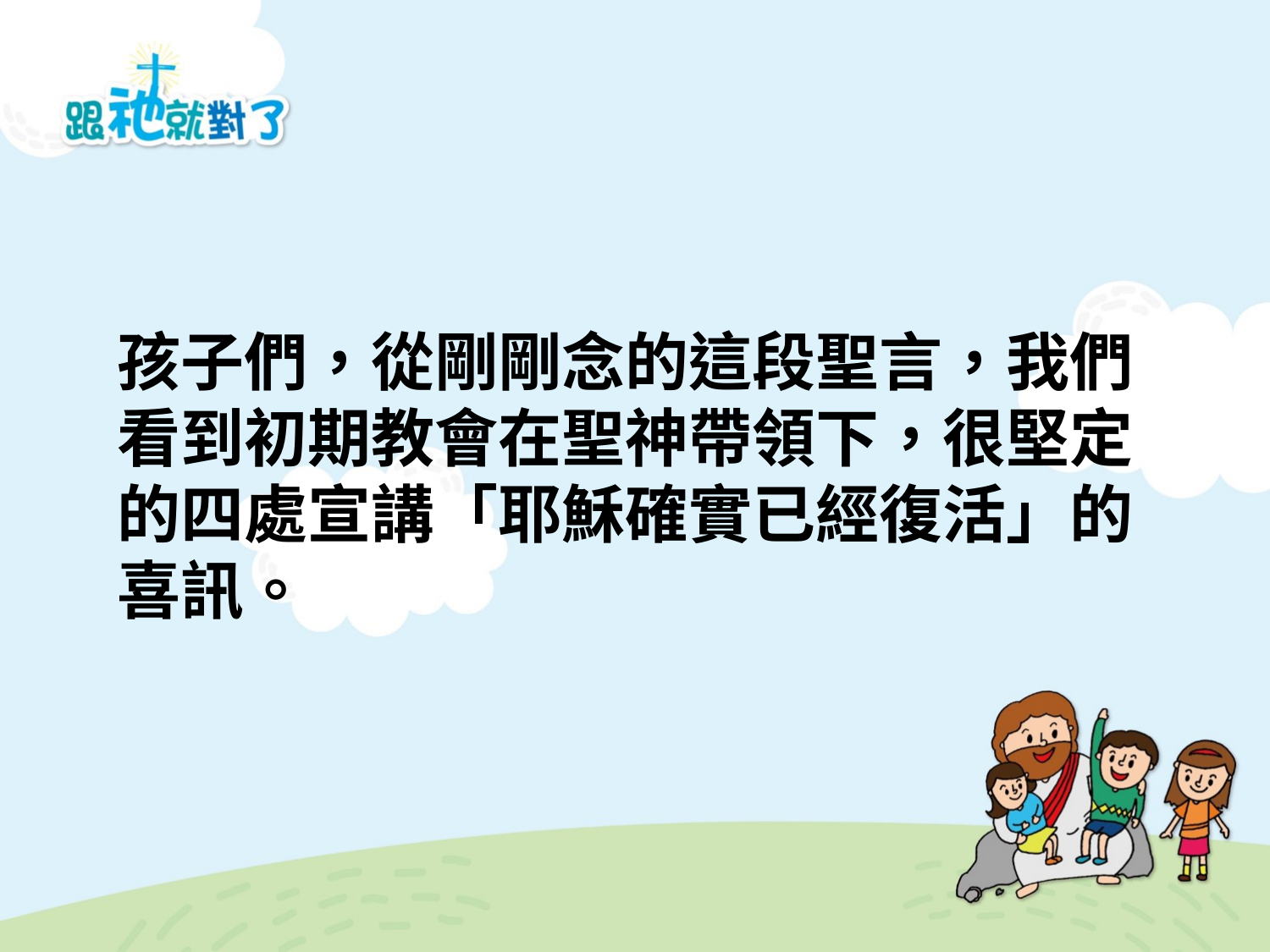

孩子們，從剛剛念的這段聖言，我們看到初期教會在聖神帶領下，很堅定的四處宣講「耶穌確實已經復活」的喜訊。